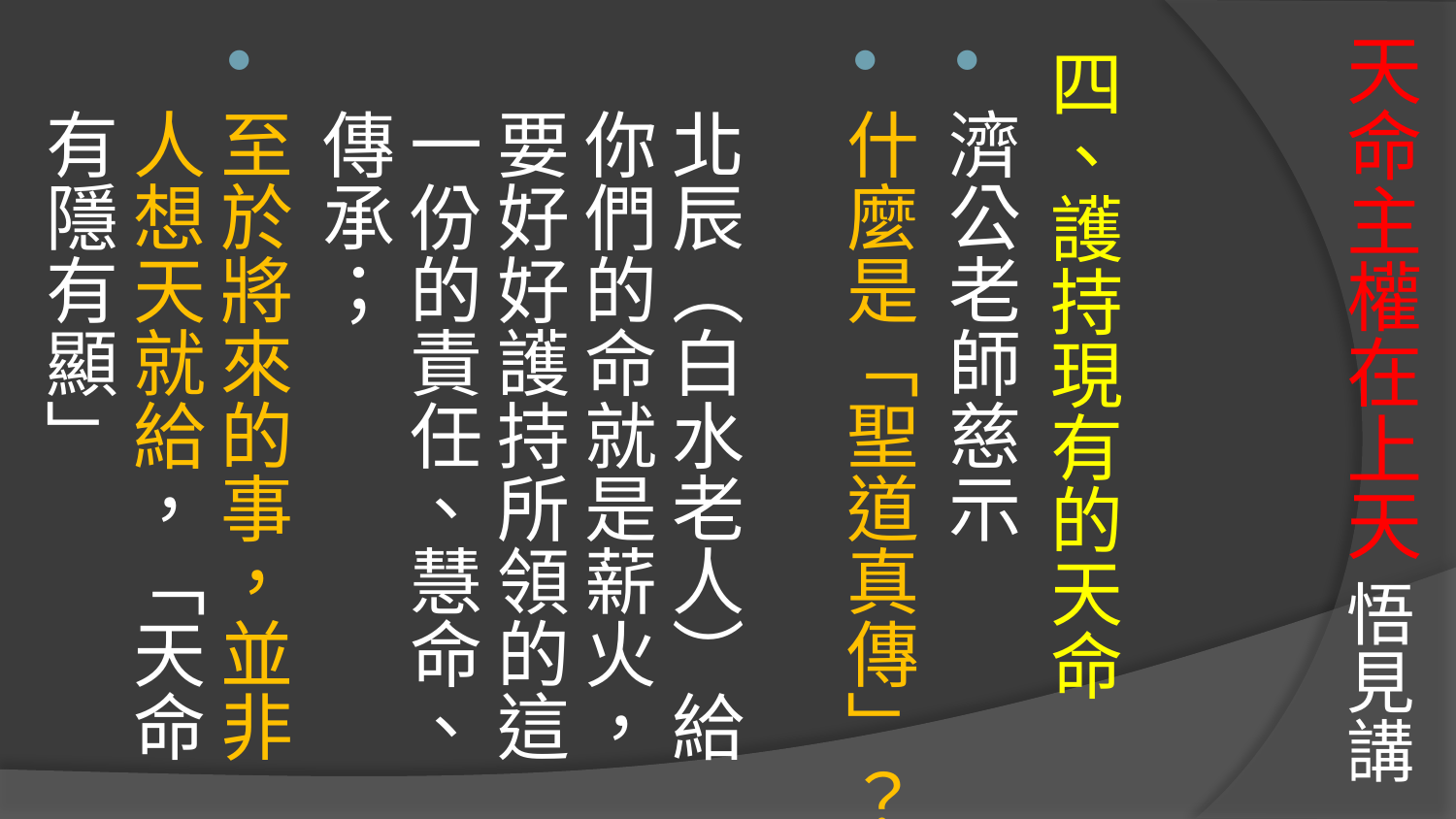

# 天命主權在上天 悟見講
四、護持現有的天命
濟公老師慈示
什麼是「聖道真傳」？
北辰（白水老人）給你們的命就是薪火，
要好好護持所領的這一份的責任、慧命、傳承；
至於將來的事，並非人想天就給，「天命有隱有顯」